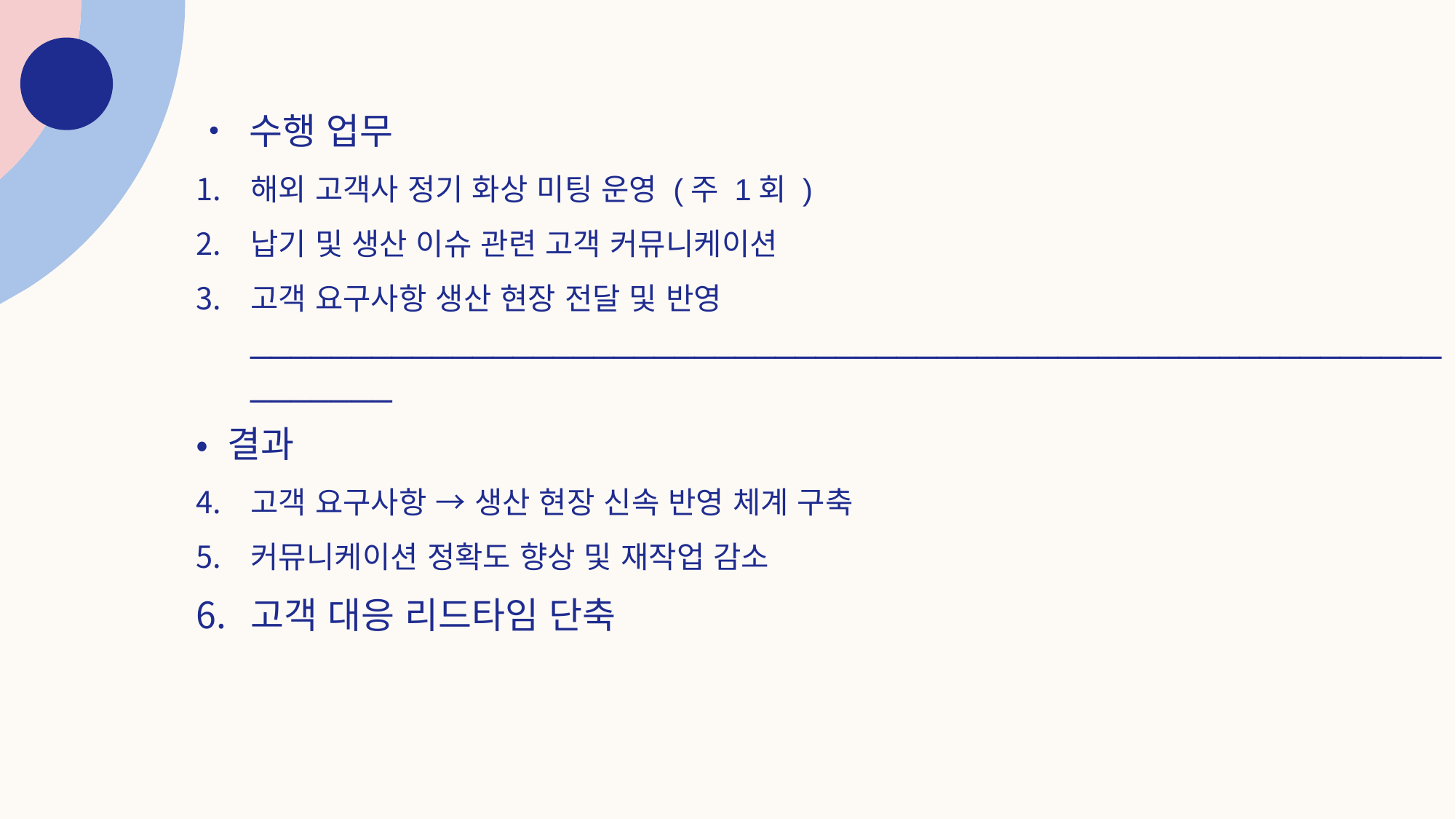

• 수행 업무
해외 고객사 정기 화상 미팅 운영 (주 1회 )
납기 및 생산 이슈 관련 고객 커뮤니케이션
고객 요구사항 생산 현장 전달 및 반영 __________________________________________________________________
• 결과
고객 요구사항 → 생산 현장 신속 반영 체계 구축
커뮤니케이션 정확도 향상 및 재작업 감소
고객 대응 리드타임 단축